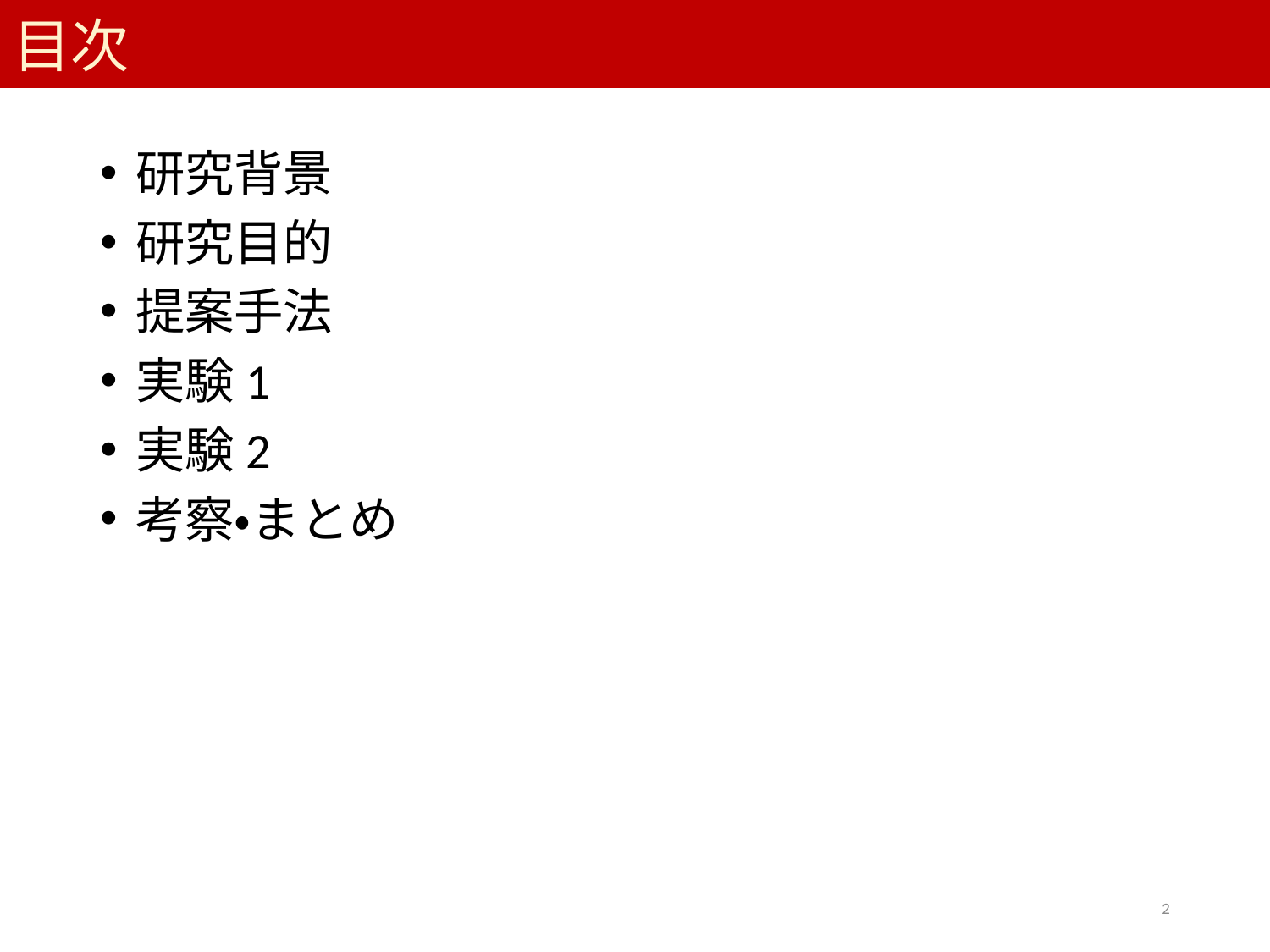

# 目次
研究背景
研究目的
提案手法
実験1
実験2
考察・まとめ
2